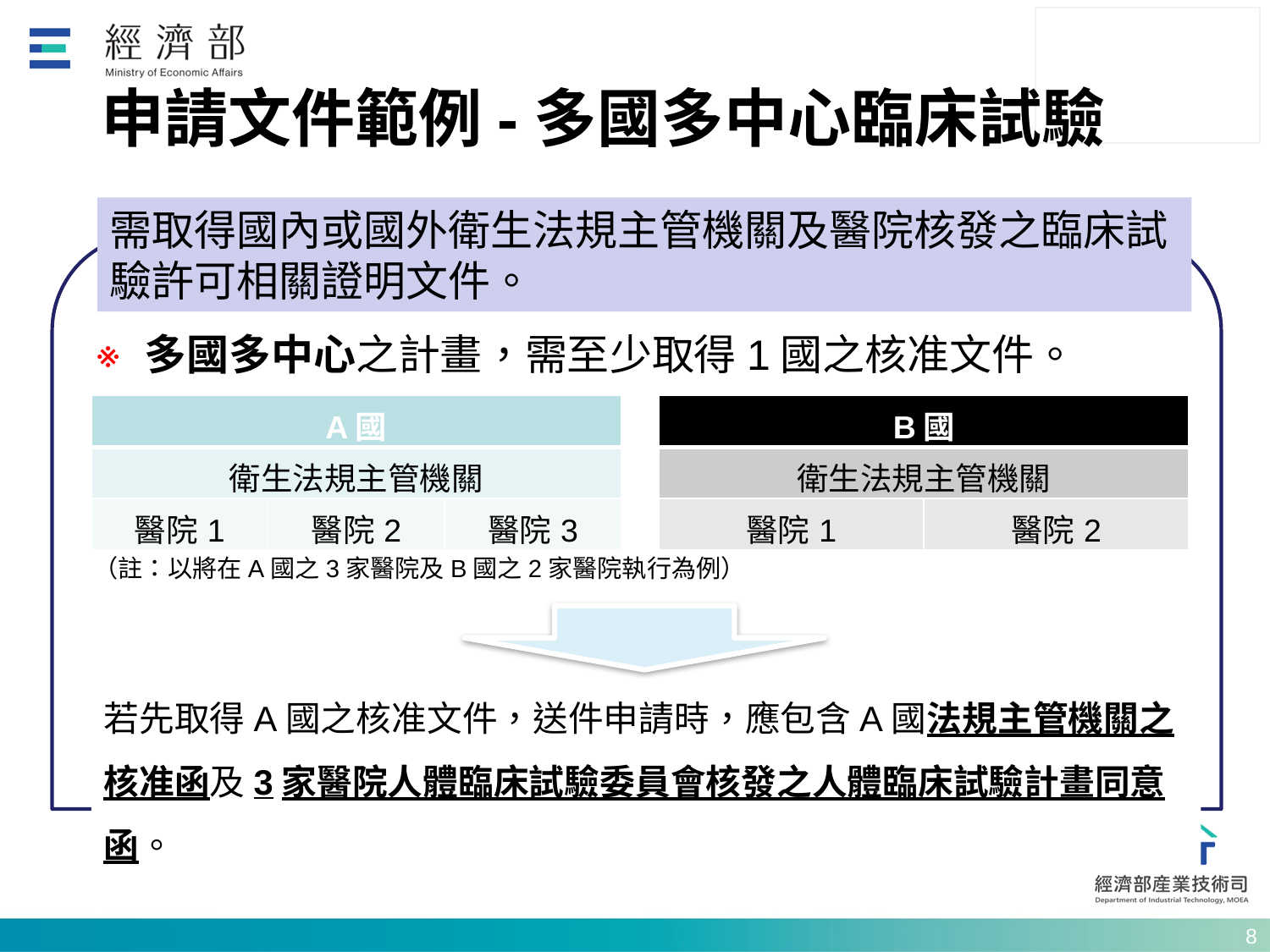

# 申請文件範例-多國多中心臨床試驗

需取得國內或國外衛生法規主管機關及醫院核發之臨床試驗許可相關證明文件。

多國多中心之計畫，需至少取得1國之核准文件。
| A國 |  |  |
| --- | --- | --- |
| 衛生法規主管機關 |  |  |
| 醫院1 | 醫院2 | 醫院3 |
| B國 |  |
| --- | --- |
| 衛生法規主管機關 |  |
| 醫院1 | 醫院2 |
（註：以將在A國之3家醫院及B國之2家醫院執行為例）

若先取得A國之核准文件，送件申請時，應包含A國法規主管機關之核准函及3家醫院人體臨床試驗委員會核發之人體臨床試驗計畫同意函。
8